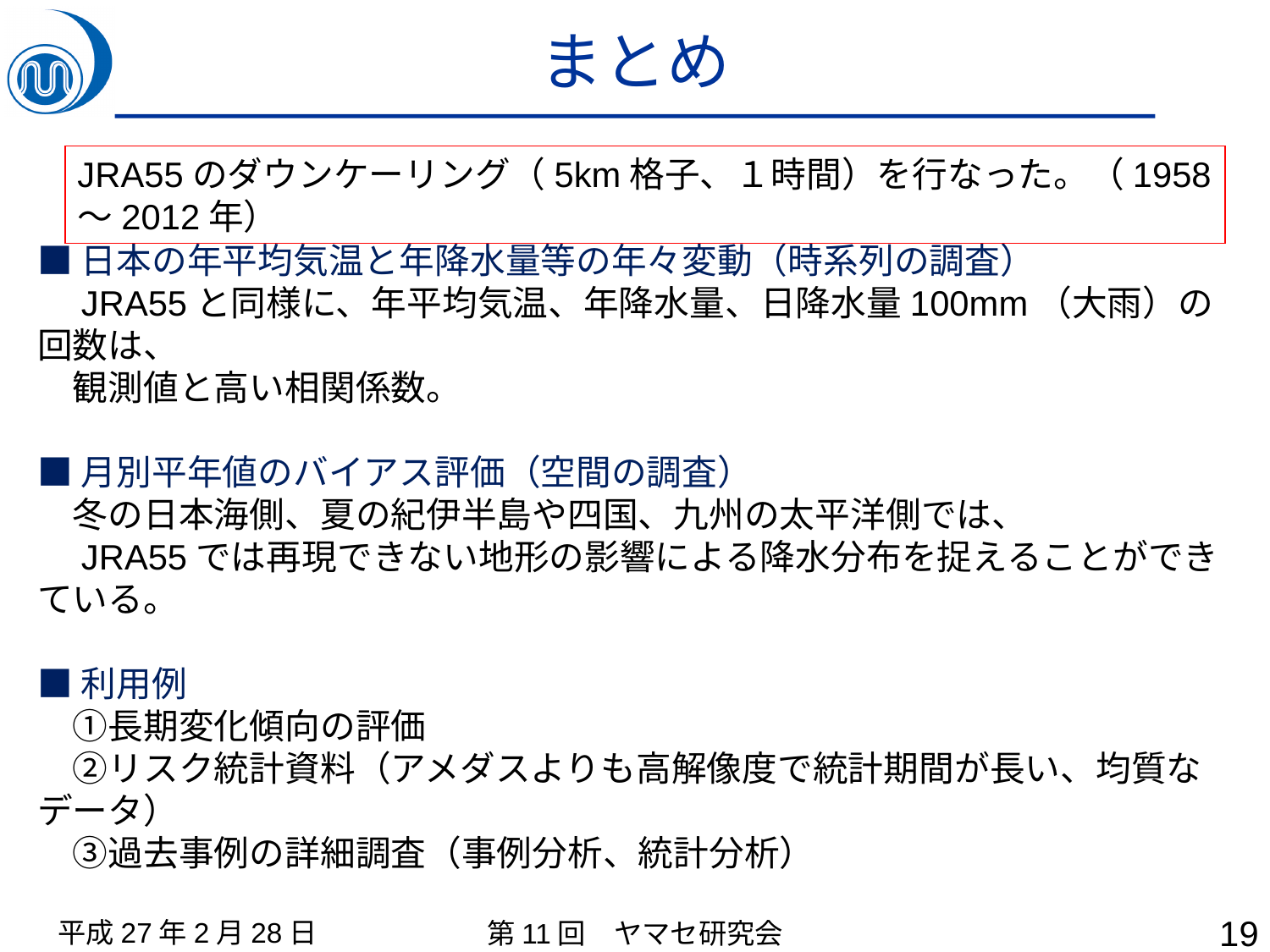

# まとめ
JRA55のダウンケーリング（5km格子、１時間）を行なった。（1958～2012年）
■日本の年平均気温と年降水量等の年々変動（時系列の調査）
　JRA55と同様に、年平均気温、年降水量、日降水量100mm（大雨）の回数は、
　観測値と高い相関係数。

■月別平年値のバイアス評価（空間の調査）
　冬の日本海側、夏の紀伊半島や四国、九州の太平洋側では、
　JRA55では再現できない地形の影響による降水分布を捉えることができている。

■利用例
　①長期変化傾向の評価
　②リスク統計資料（アメダスよりも高解像度で統計期間が長い、均質なデータ）
　③過去事例の詳細調査（事例分析、統計分析）
平成27年2月28日
第11回　ヤマセ研究会
19